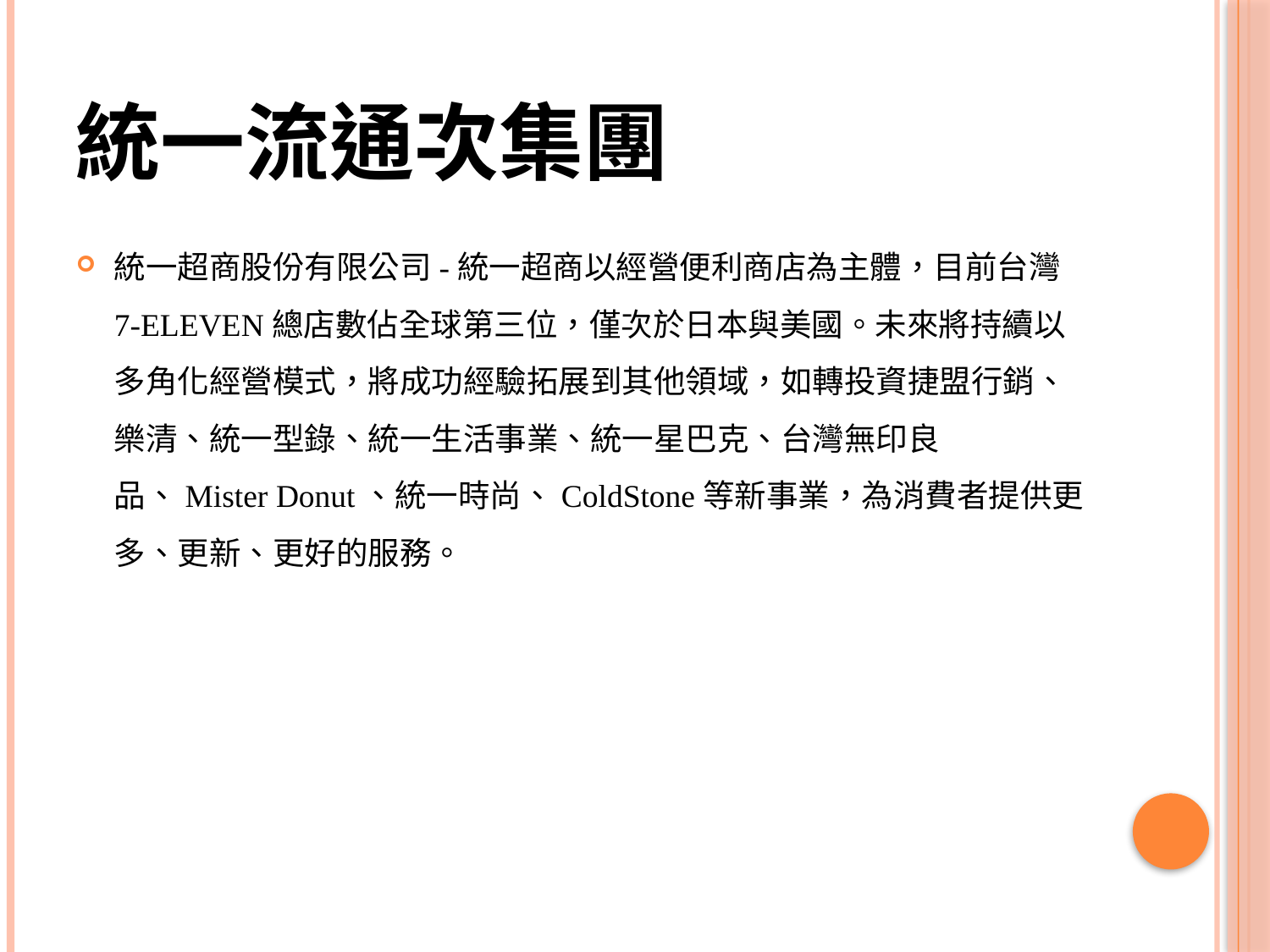

# 統一流通次集團
統一超商股份有限公司-統一超商以經營便利商店為主體，目前台灣 7-ELEVEN總店數佔全球第三位，僅次於日本與美國。未來將持續以多角化經營模式，將成功經驗拓展到其他領域，如轉投資捷盟行銷、樂清、統一型錄、統一生活事業、統一星巴克、台灣無印良品、Mister Donut、統一時尚、ColdStone等新事業，為消費者提供更多、更新、更好的服務。